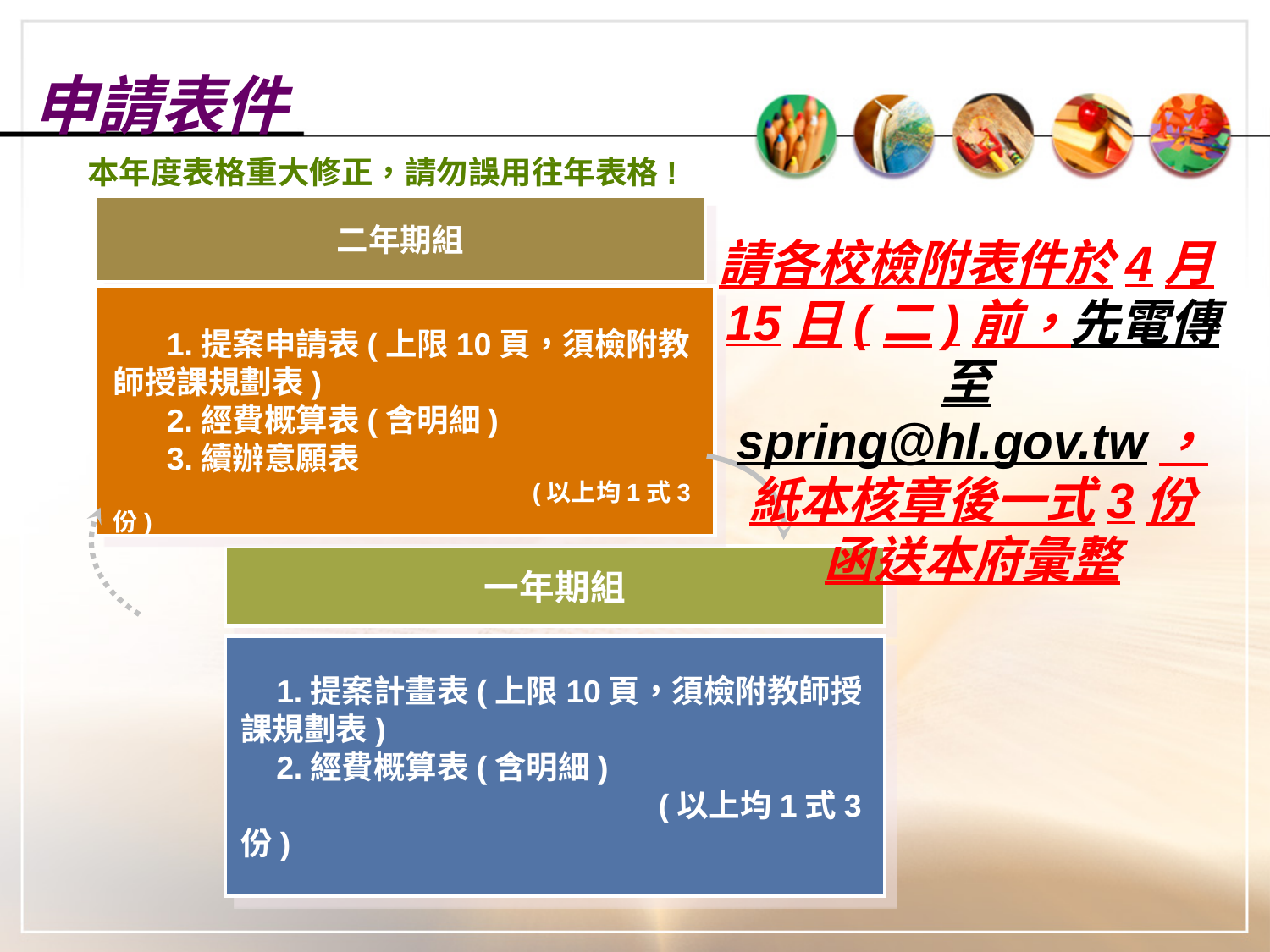

申請表件
本年度表格重大修正，請勿誤用往年表格!
二年期組
請各校檢附表件於4月15日(二)前，先電傳至spring@hl.gov.tw，紙本核章後一式3份
函送本府彙整

      1.提案申請表(上限10頁，須檢附教師授課規劃表)
      2.經費概算表(含明細)
      3.續辦意願表
                                                            (以上均1式3份)

一年期組
    1.提案計畫表(上限10頁，須檢附教師授課規劃表)
    2.經費概算表(含明細)
                                               (以上均1式3份)